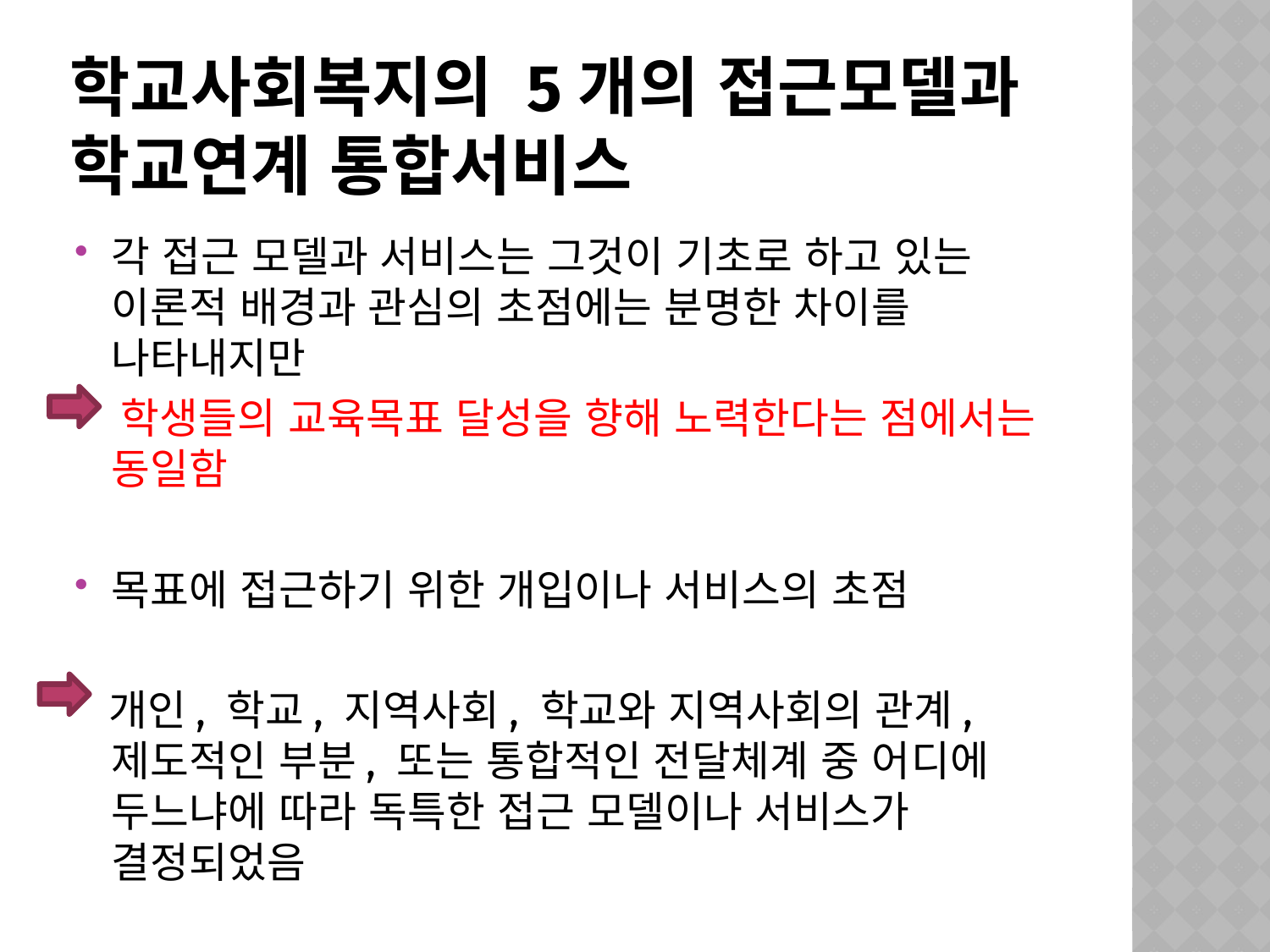

# 학교사회복지의 5개의 접근모델과 학교연계 통합서비스
각 접근 모델과 서비스는 그것이 기초로 하고 있는 이론적 배경과 관심의 초점에는 분명한 차이를 나타내지만
   학생들의 교육목표 달성을 향해 노력한다는 점에서는 동일함

목표에 접근하기 위한 개입이나 서비스의 초점

  개인, 학교, 지역사회, 학교와 지역사회의 관계, 제도적인 부분, 또는 통합적인 전달체계 중 어디에 두느냐에 따라 독특한 접근 모델이나 서비스가 결정되었음